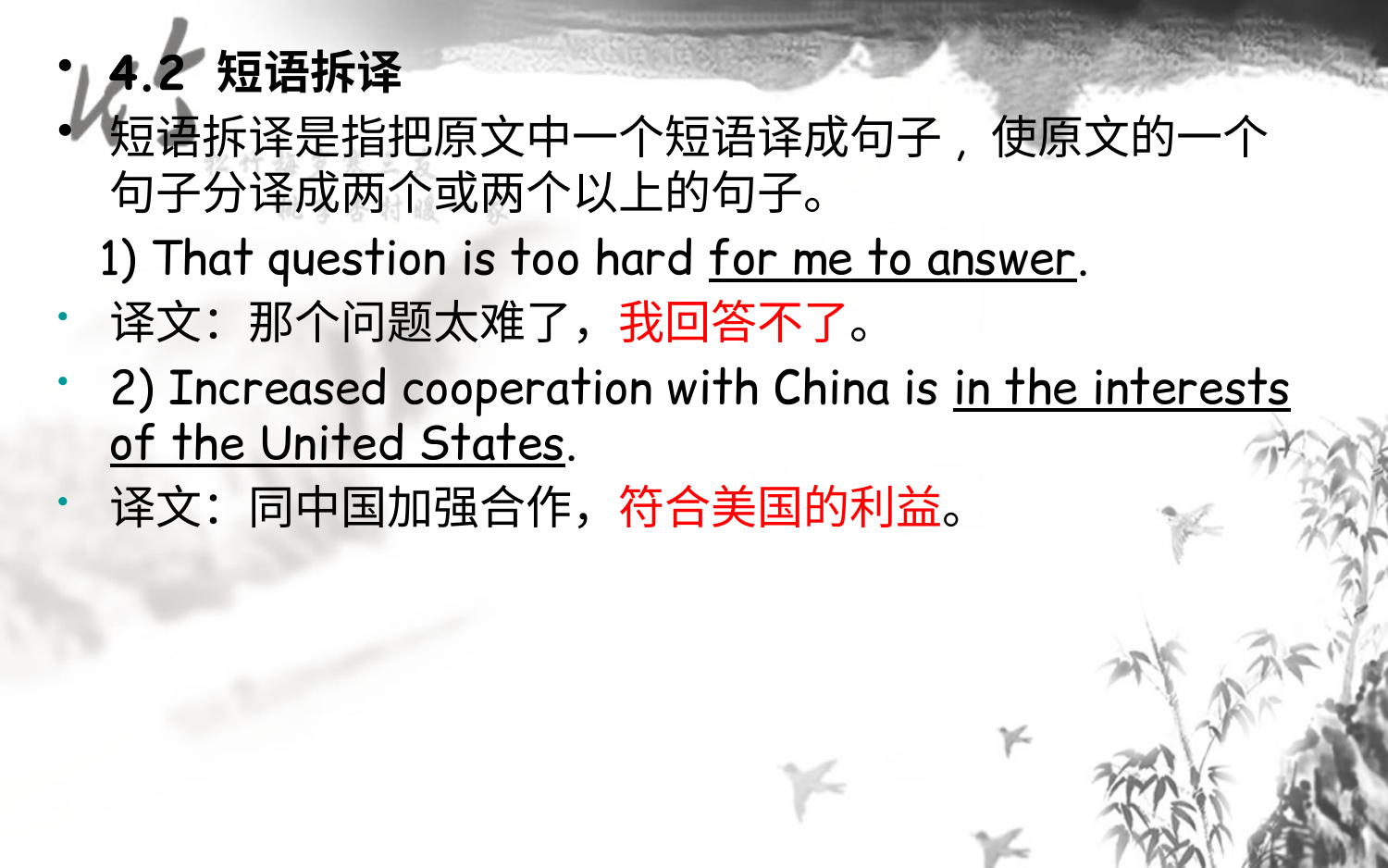

#
4.2 短语拆译
短语拆译是指把原文中一个短语译成句子, 使原文的一个句子分译成两个或两个以上的句子。
   1) That question is too hard for me to answer.
译文：那个问题太难了，我回答不了。
2) Increased cooperation with China is in the interests of the United States.
译文：同中国加强合作，符合美国的利益。